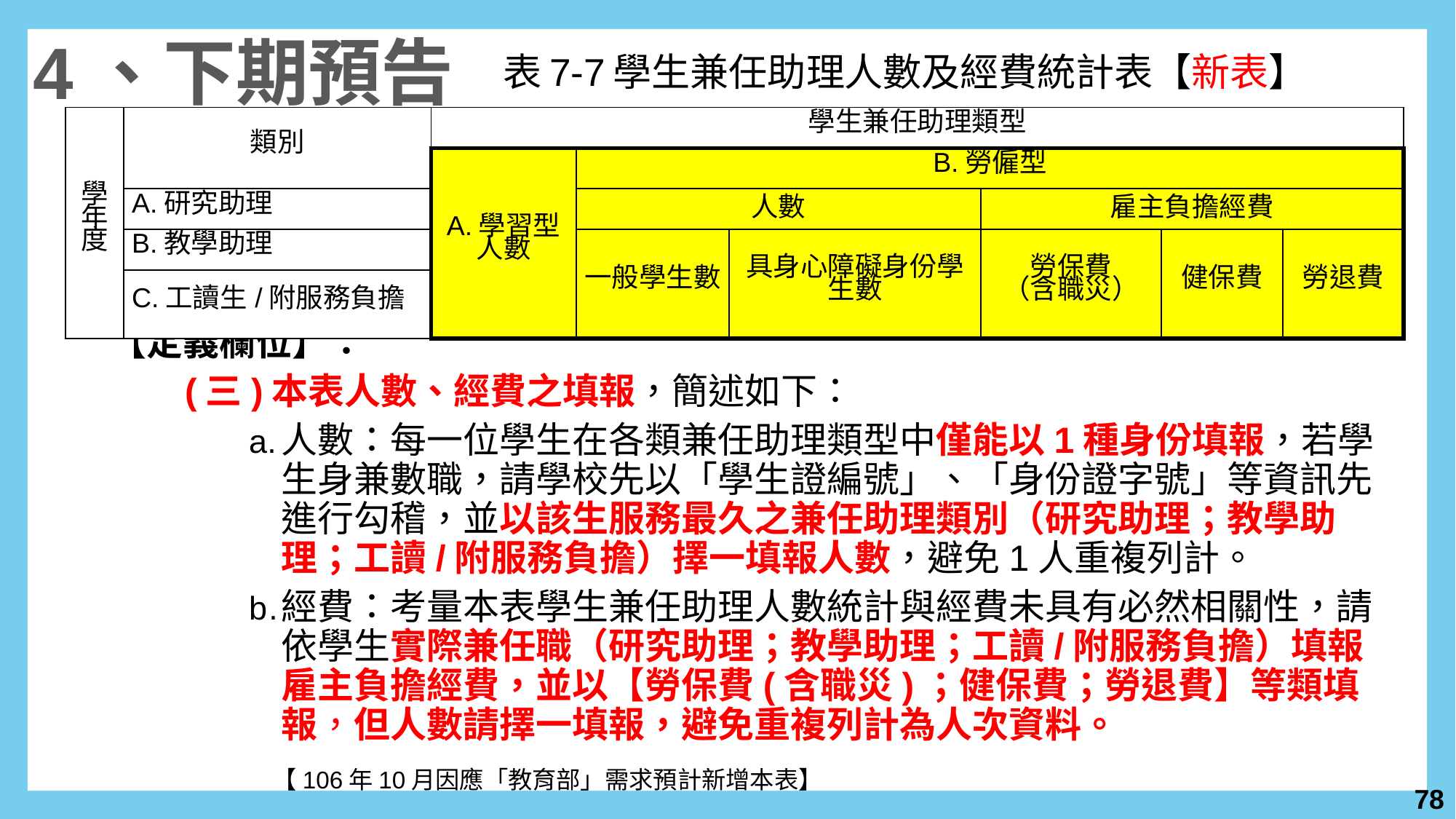

4、下期預告
表7-7學生兼任助理人數及經費統計表【新表】

| 學年度 | 類別 | 學生兼任助理類型 |  |  |  |  |  |
| --- | --- | --- | --- | --- | --- | --- | --- |
|  |  | A.學習型人數 | B.勞僱型 |  |  |  |  |
|  | A.研究助理 |  | 人數 |  | 雇主負擔經費 |  |  |
|  | B.教學助理 |  | 一般學生數 | 具身心障礙身份學生數 | 勞保費 （含職災） | 健保費 | 勞退費 |
|  | C.工讀生/附服務負擔 |  |  |  |  |  |  |
【定義欄位】：
(三)本表人數、經費之填報，簡述如下：
人數：每一位學生在各類兼任助理類型中僅能以1種身份填報，若學生身兼數職，請學校先以「學生證編號」、「身份證字號」等資訊先進行勾稽，並以該生服務最久之兼任助理類別（研究助理；教學助理；工讀/附服務負擔）擇一填報人數，避免1人重複列計。
經費：考量本表學生兼任助理人數統計與經費未具有必然相關性，請依學生實際兼任職（研究助理；教學助理；工讀/附服務負擔）填報雇主負擔經費，並以【勞保費(含職災)；健保費；勞退費】等類填報，但人數請擇一填報，避免重複列計為人次資料。
	【106年10月因應「教育部」需求預計新增本表】

78